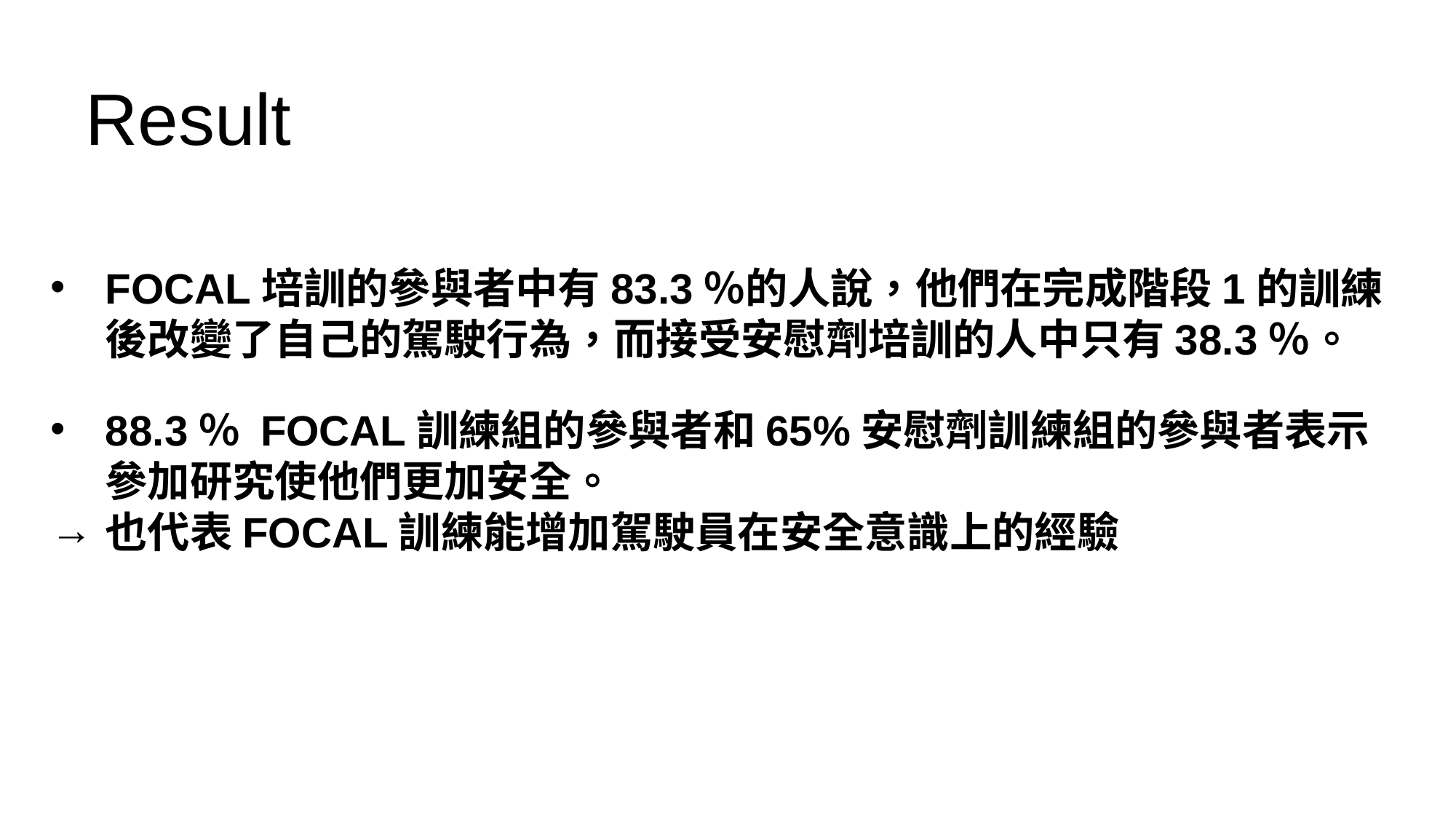

Result
FOCAL培訓的參與者中有83.3％的人說，他們在完成階段1的訓練後改變了自己的駕駛行為，而接受安慰劑培訓的人中只有38.3％。
88.3％ FOCAL訓練組的參與者和65%安慰劑訓練組的參與者表示參加研究使他們更加安全。
也代表FOCAL訓練能增加駕駛員在安全意識上的經驗